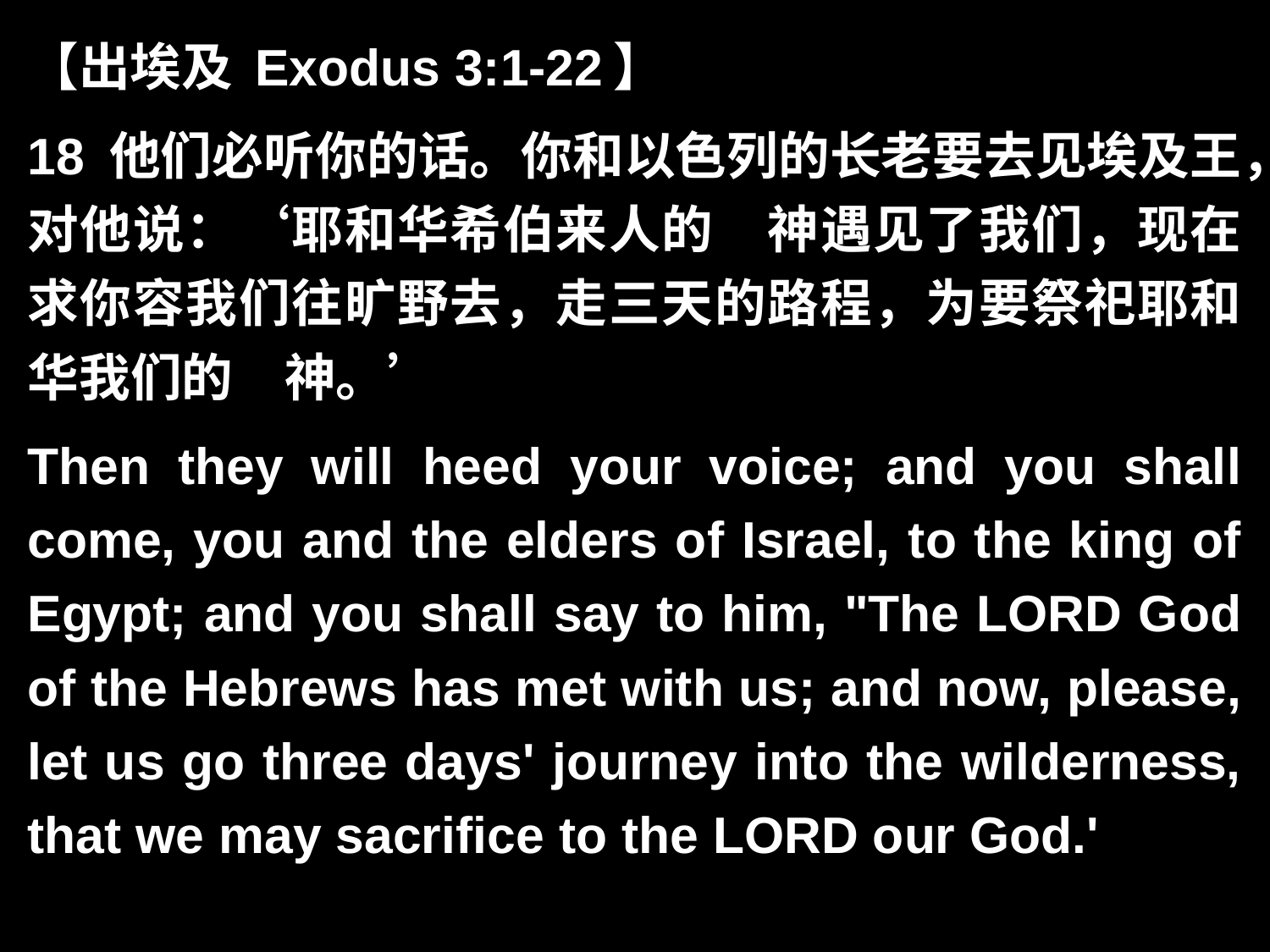

【出埃及 Exodus 3:1-22】
18 他们必听你的话。你和以色列的长老要去见埃及王，对他说：‘耶和华希伯来人的　神遇见了我们，现在求你容我们往旷野去，走三天的路程，为要祭祀耶和华我们的　神。’
Then they will heed your voice; and you shall come, you and the elders of Israel, to the king of Egypt; and you shall say to him, "The LORD God of the Hebrews has met with us; and now, please, let us go three days' journey into the wilderness, that we may sacrifice to the LORD our God.'